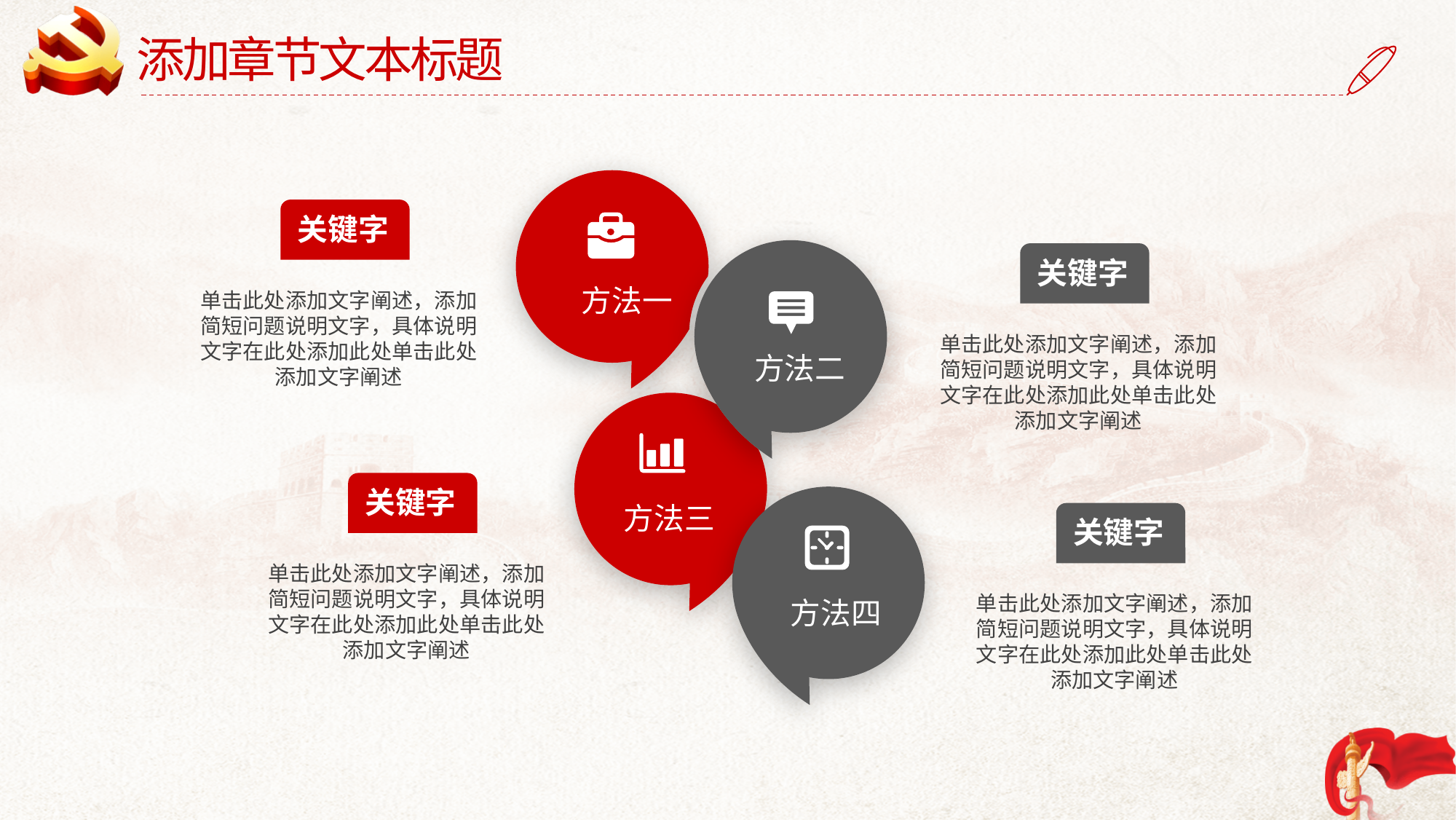

添加章节文本标题

关键字

方法一

关键字
单击此处添加文字阐述，添加简短问题说明文字，具体说明文字在此处添加此处单击此处添加文字阐述

方法二
单击此处添加文字阐述，添加简短问题说明文字，具体说明文字在此处添加此处单击此处添加文字阐述

方法三

关键字

关键字

方法四
单击此处添加文字阐述，添加简短问题说明文字，具体说明文字在此处添加此处单击此处添加文字阐述
单击此处添加文字阐述，添加简短问题说明文字，具体说明文字在此处添加此处单击此处添加文字阐述